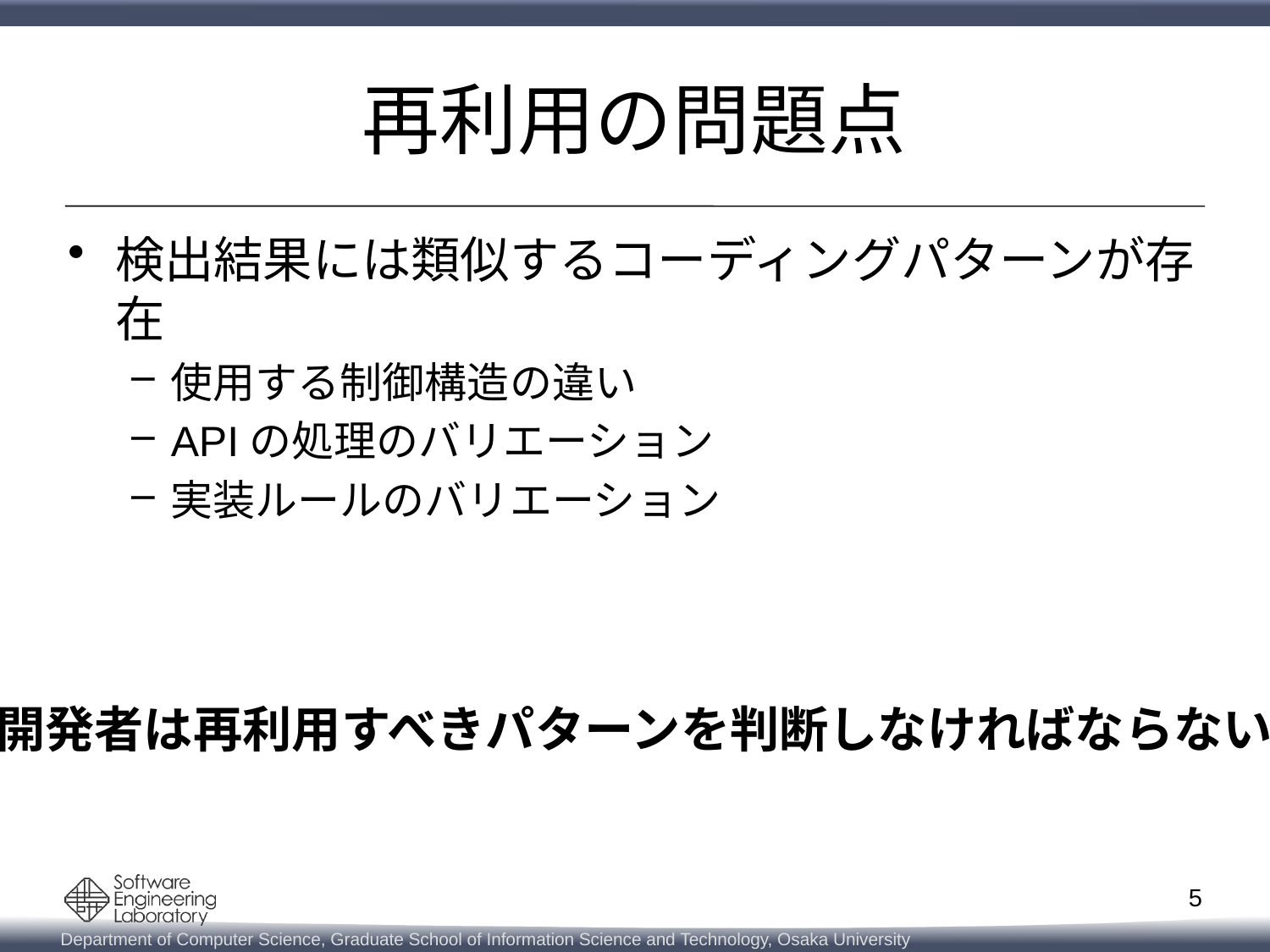

# 再利用の問題点
検出結果には類似するコーディングパターンが存在
使用する制御構造の違い
APIの処理のバリエーション
実装ルールのバリエーション
開発者は再利用すべきパターンを判断しなければならない
5